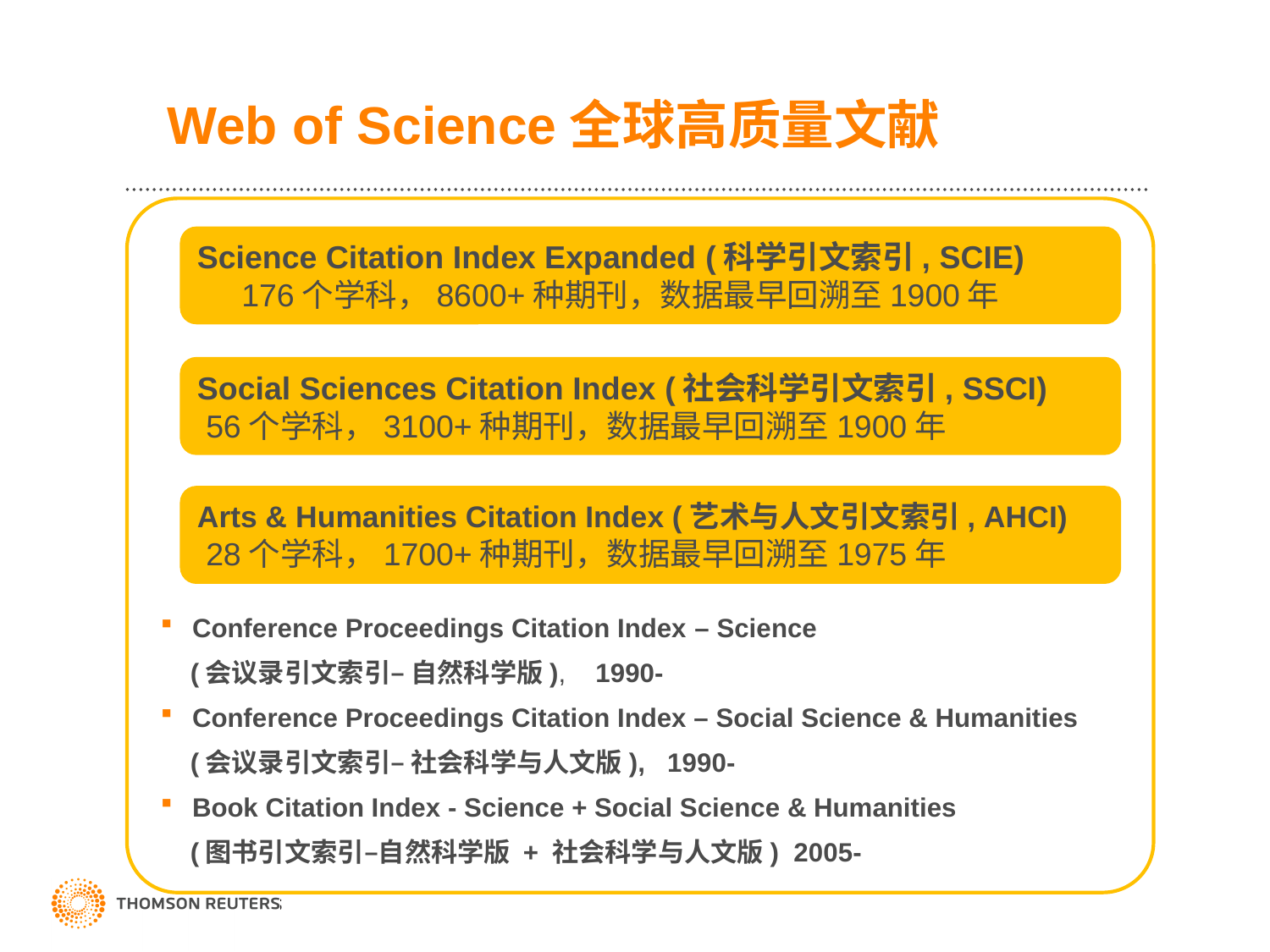

# Web of Science全球高质量文献

Science Citation Index Expanded (科学引文索引, SCIE)              176个学科，8600+种期刊，数据最早回溯至1900年
Social Sciences Citation Index (社会科学引文索引, SSCI)
 56个学科，3100+种期刊，数据最早回溯至1900年
Arts & Humanities Citation Index (艺术与人文引文索引, AHCI)
 28个学科，1700+种期刊，数据最早回溯至1975年
Conference Proceedings Citation Index – Science
    (会议录引文索引– 自然科学版),    1990-
Conference Proceedings Citation Index – Social Science & Humanities
    (会议录引文索引– 社会科学与人文版),   1990-
Book Citation Index - Science + Social Science & Humanities
    (图书引文索引–自然科学版 + 社会科学与人文版)  2005-